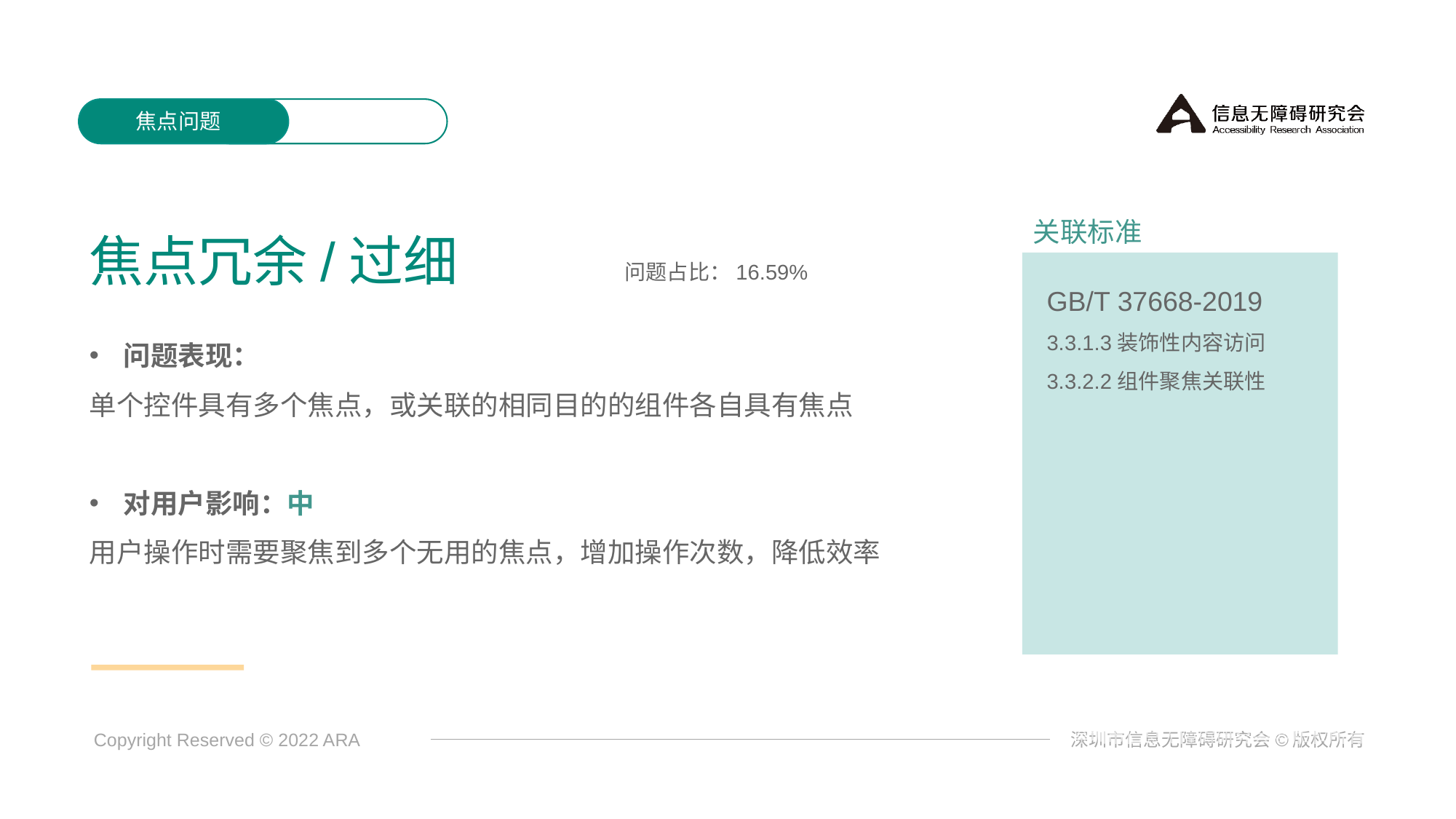

焦点问题
关联标准
焦点冗余/过细

问题占比：16.59%
GB/T 37668-2019
3.3.1.3装饰性内容访问
3.3.2.2组件聚焦关联性
问题表现：
单个控件具有多个焦点，或关联的相同目的的组件各自具有焦点

对用户影响：中
用户操作时需要聚焦到多个无用的焦点，增加操作次数，降低效率

深圳市信息无障碍研究会©版权所有